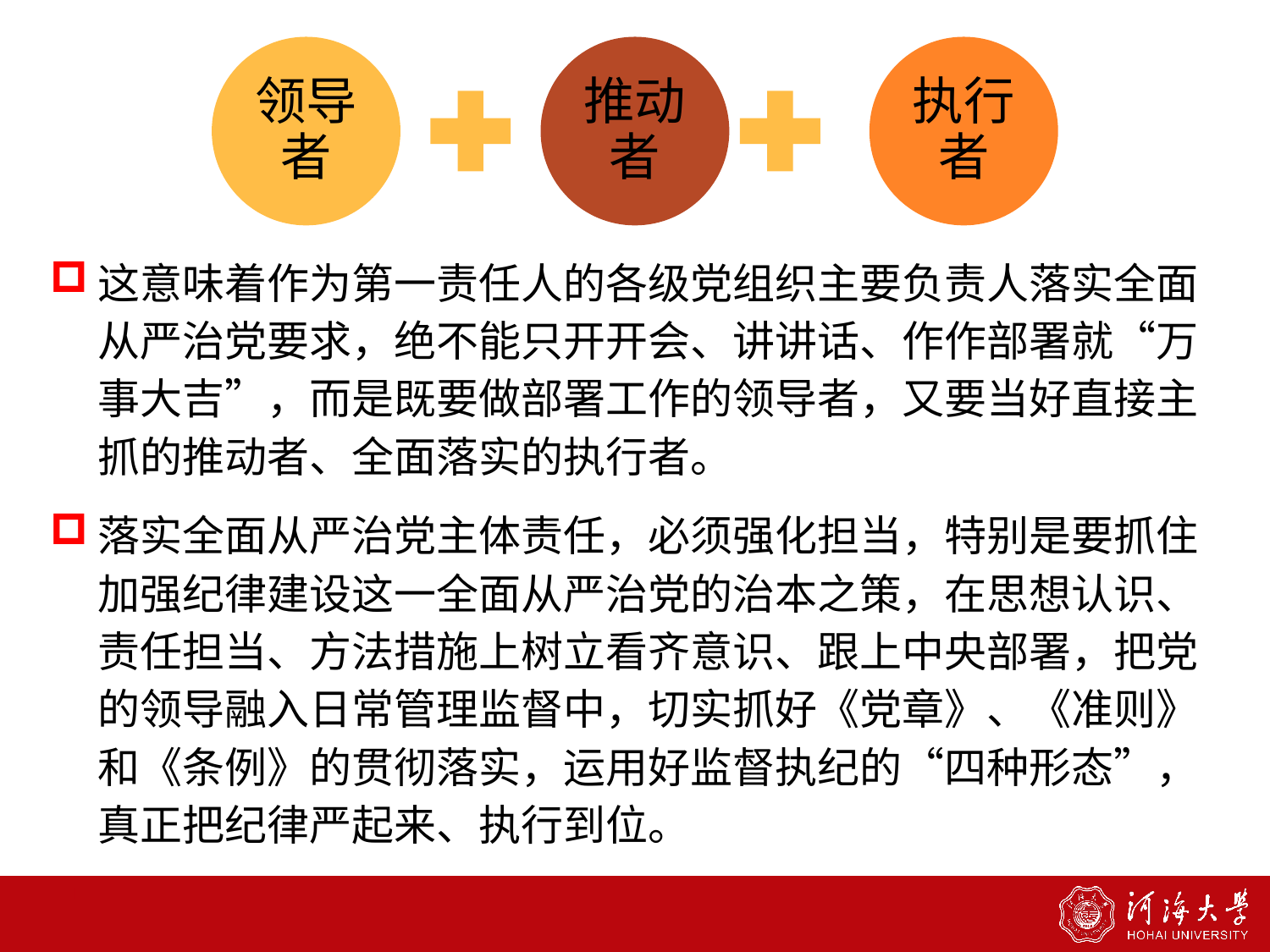

领导者
推动者
执行者

这意味着作为第一责任人的各级党组织主要负责人落实全面从严治党要求，绝不能只开开会、讲讲话、作作部署就“万事大吉”，而是既要做部署工作的领导者，又要当好直接主抓的推动者、全面落实的执行者。
落实全面从严治党主体责任，必须强化担当，特别是要抓住加强纪律建设这一全面从严治党的治本之策，在思想认识、责任担当、方法措施上树立看齐意识、跟上中央部署，把党的领导融入日常管理监督中，切实抓好《党章》、《准则》和《条例》的贯彻落实，运用好监督执纪的“四种形态”，真正把纪律严起来、执行到位。